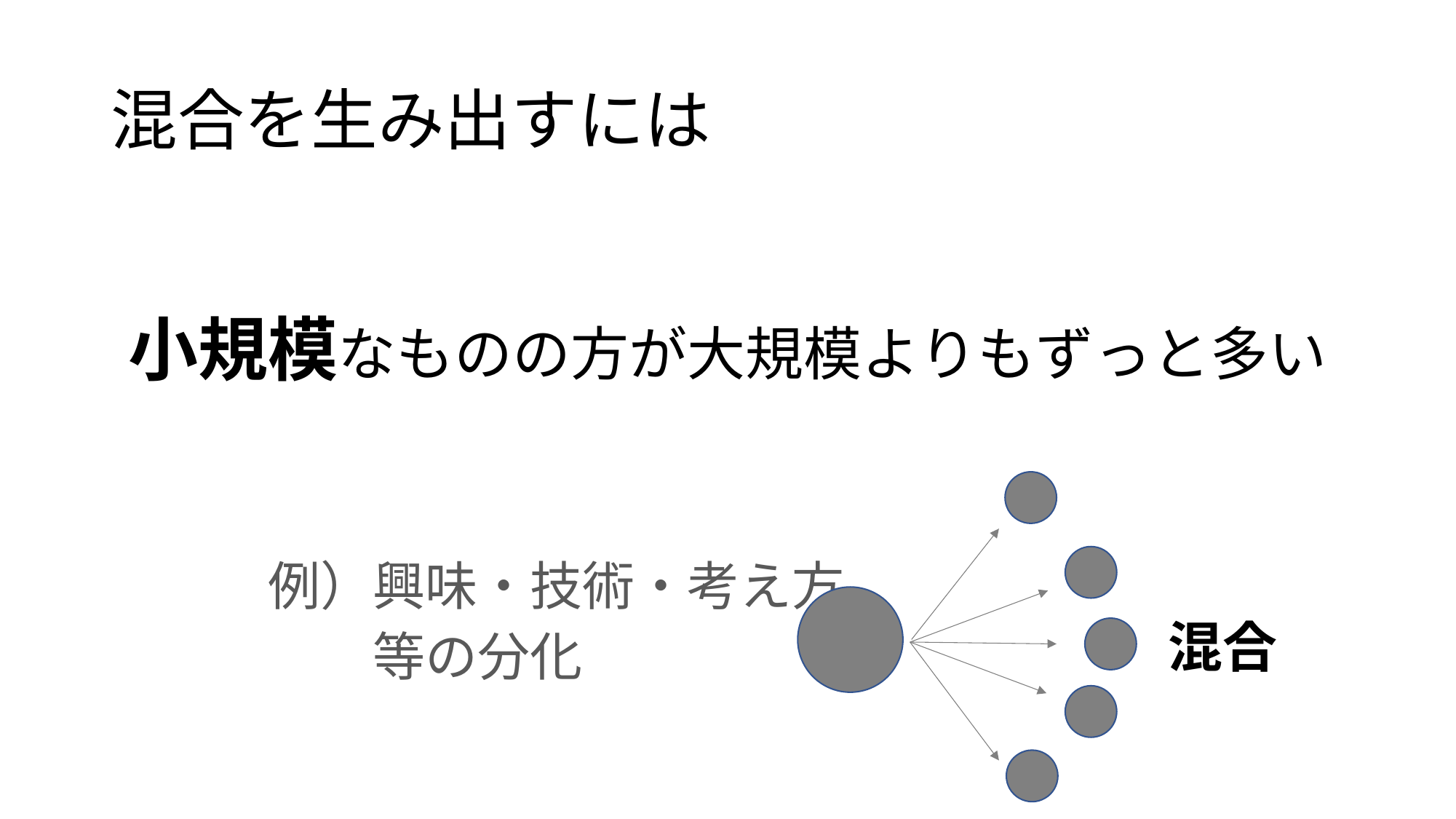

# 混合を生み出すには

小規模なものの方が大規模よりもずっと多い

　　　例）興味・技術・考え方
　　　　　等の分化

混合